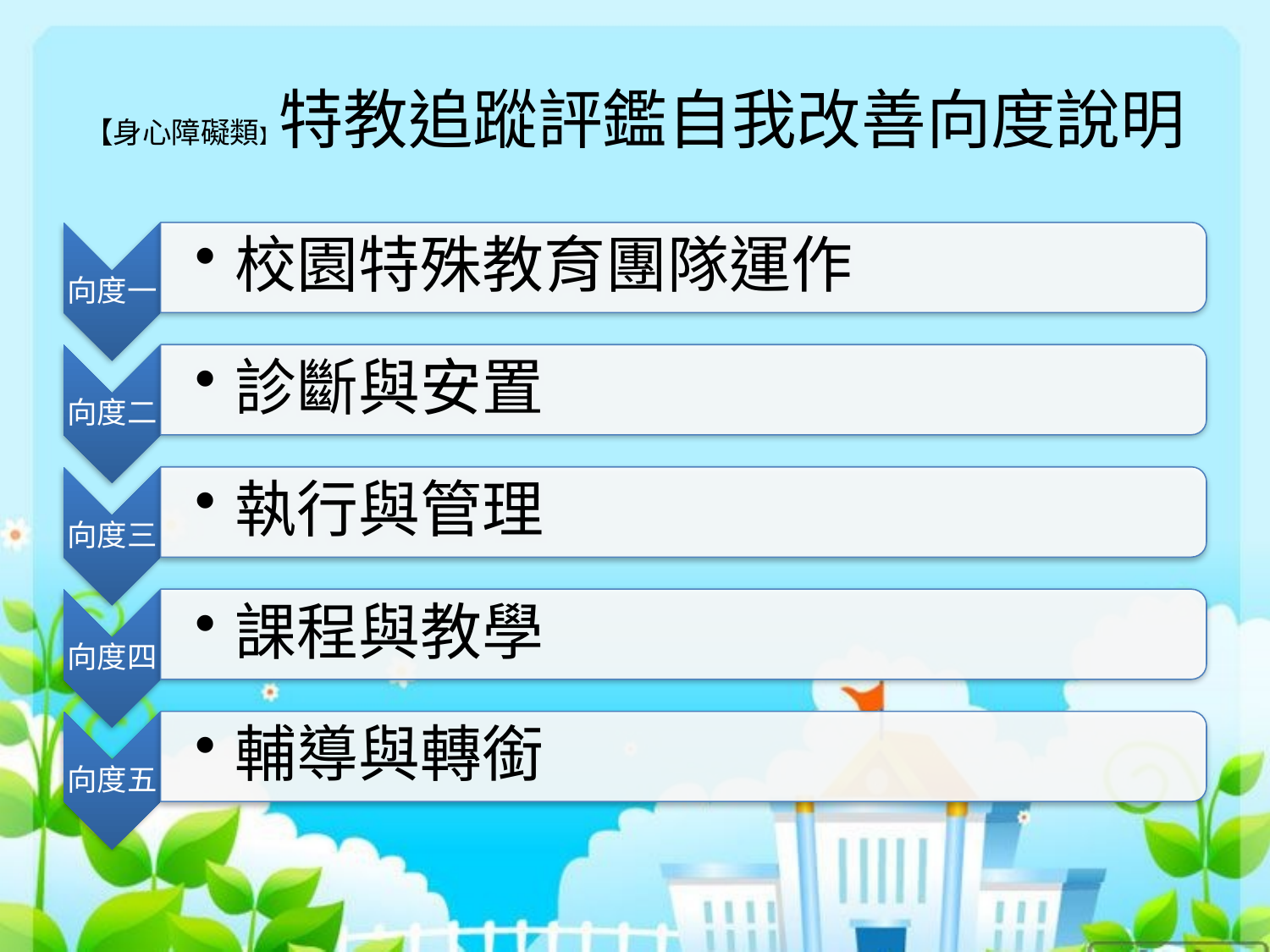

# 【身心障礙類】特教追蹤評鑑自我改善向度說明
向度一
校園特殊教育團隊運作
向度二
診斷與安置
向度三
執行與管理
向度四
課程與教學
向度五
輔導與轉銜